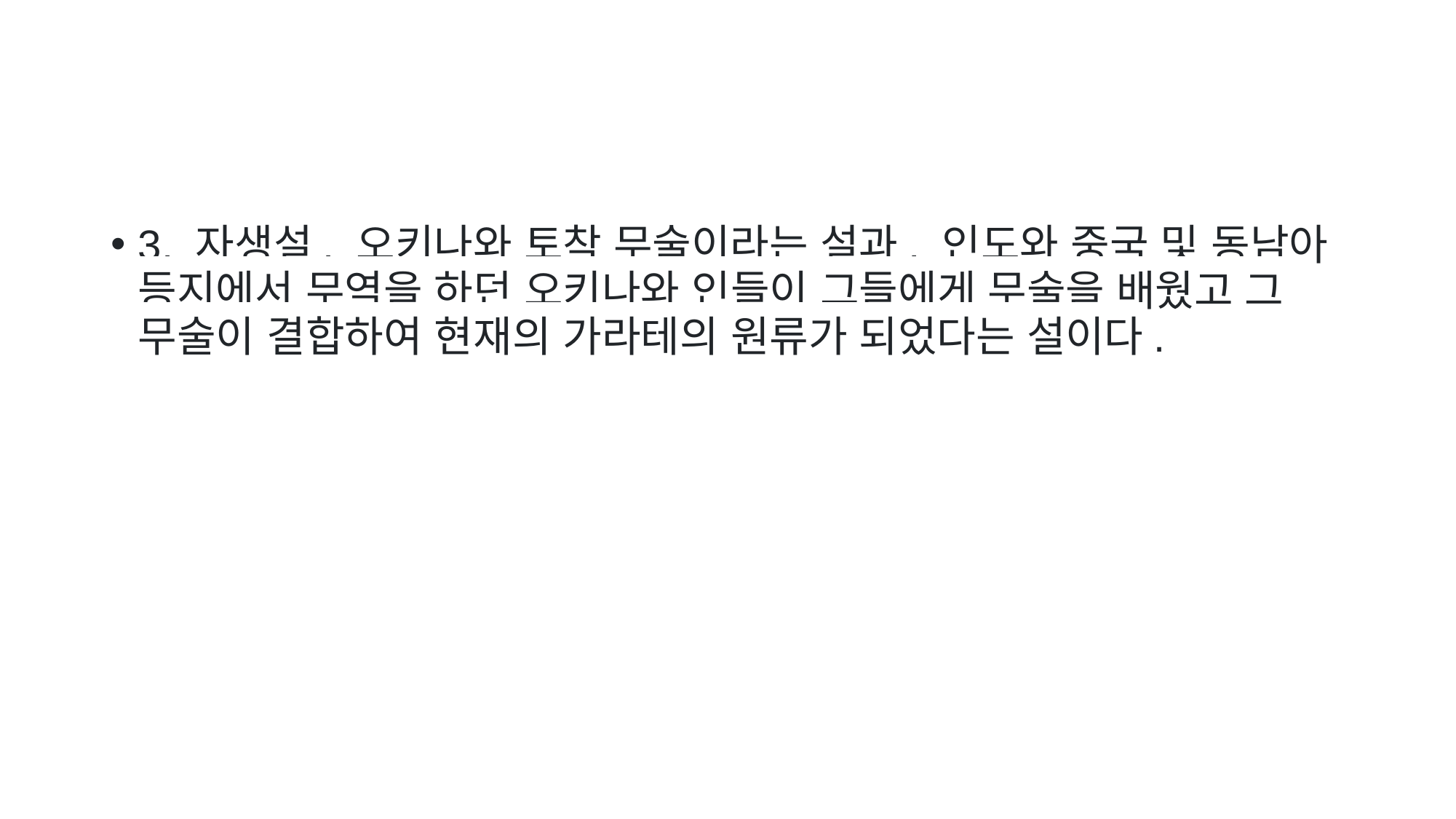

3. 자생설. 오키나와 토착 무술이라는 설과, 인도와 중국 및 동남아 등지에서 무역을 하던 오키나와 인들이 그들에게 무술을 배웠고 그 무술이 결합하여 현재의 가라테의 원류가 되었다는 설이다.